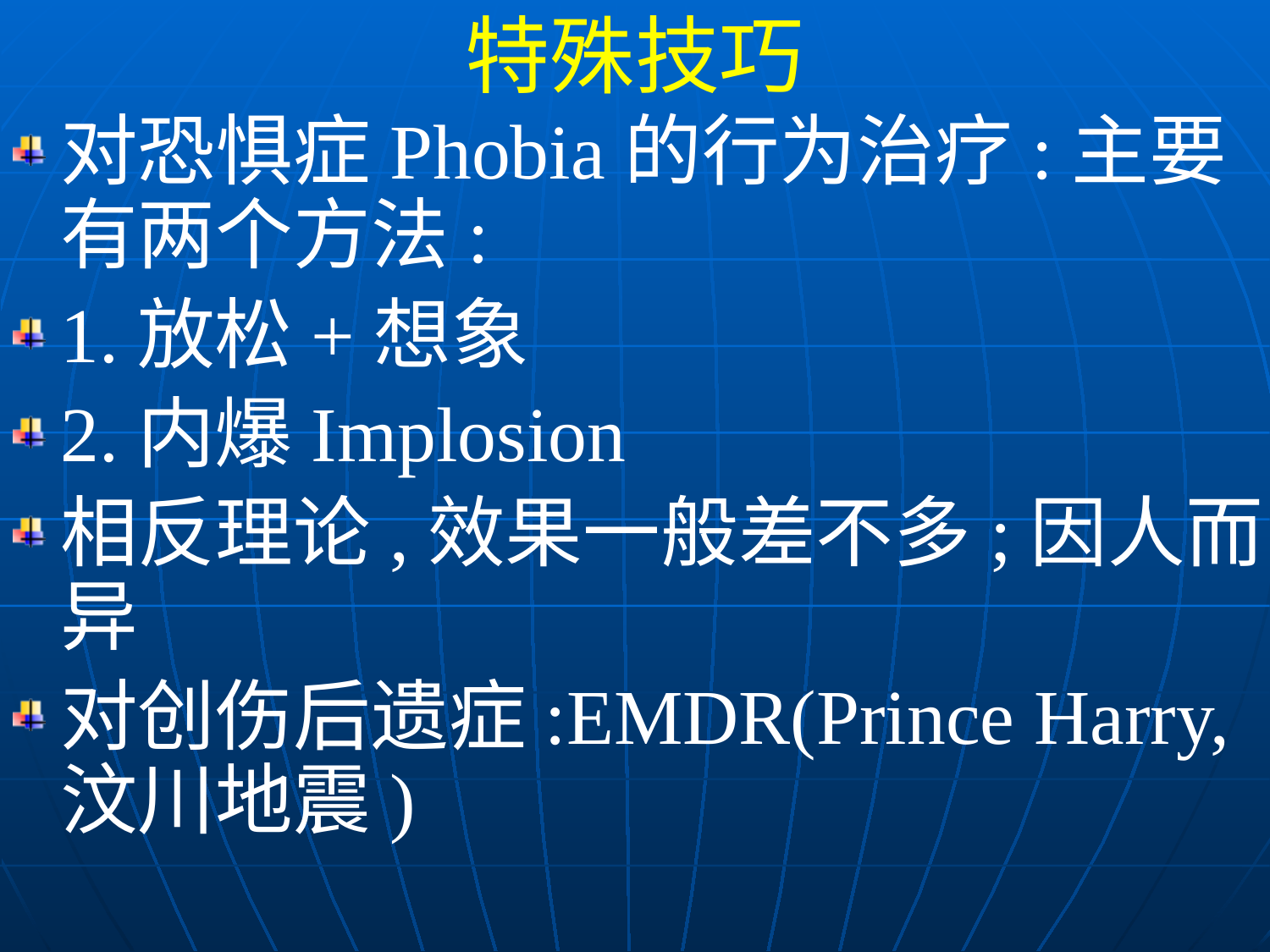

特殊技巧
对恐惧症Phobia的行为治疗:主要有两个方法:
1.放松+想象
2.内爆Implosion
相反理论,效果一般差不多;因人而异
对创伤后遗症:EMDR(Prince Harry,汶川地震)